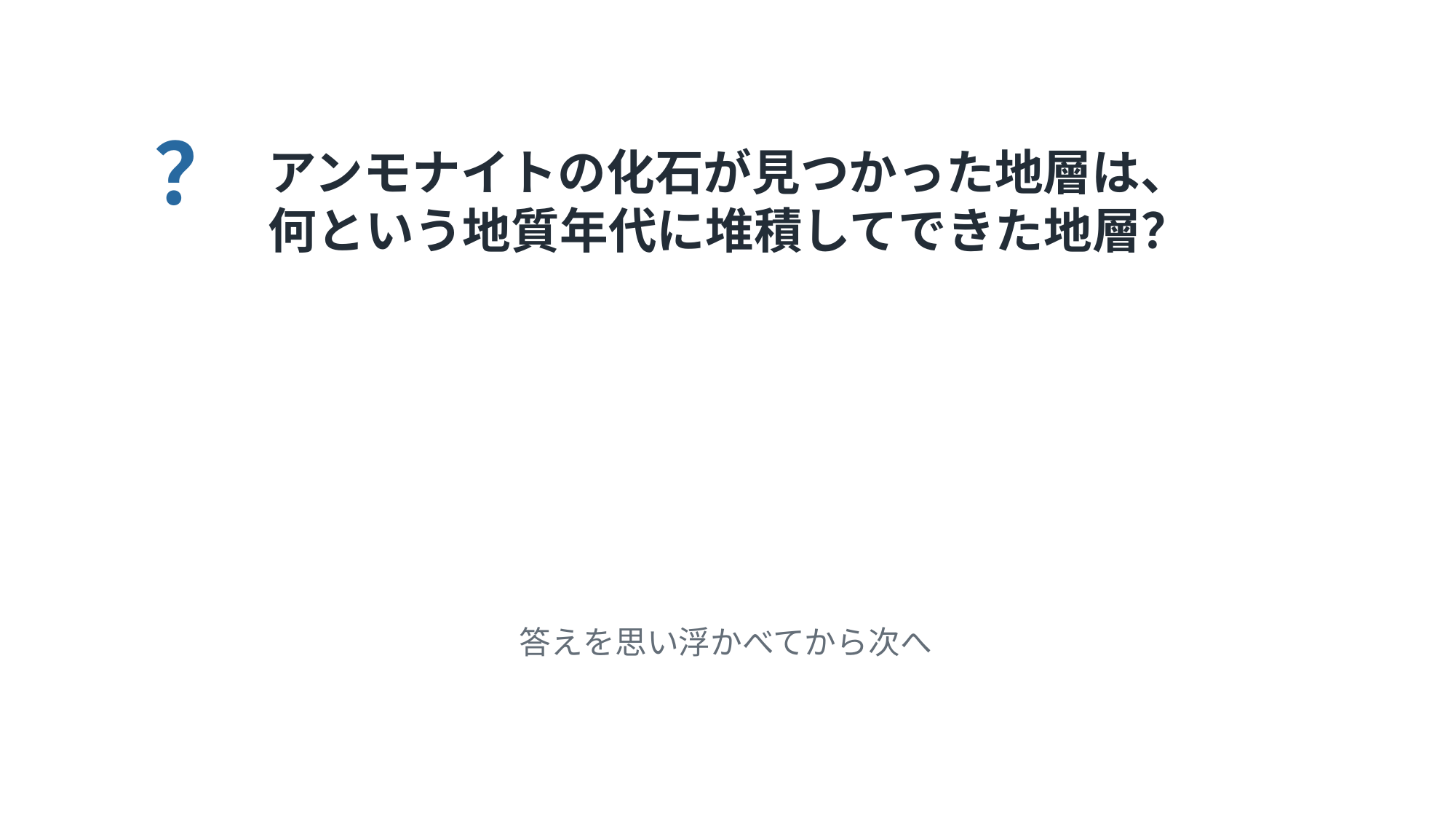

第1問　問題
？
アンモナイトの化石が見つかった地層は、
何という地質年代に堆積してできた地層？
答えを思い浮かべてから次へ